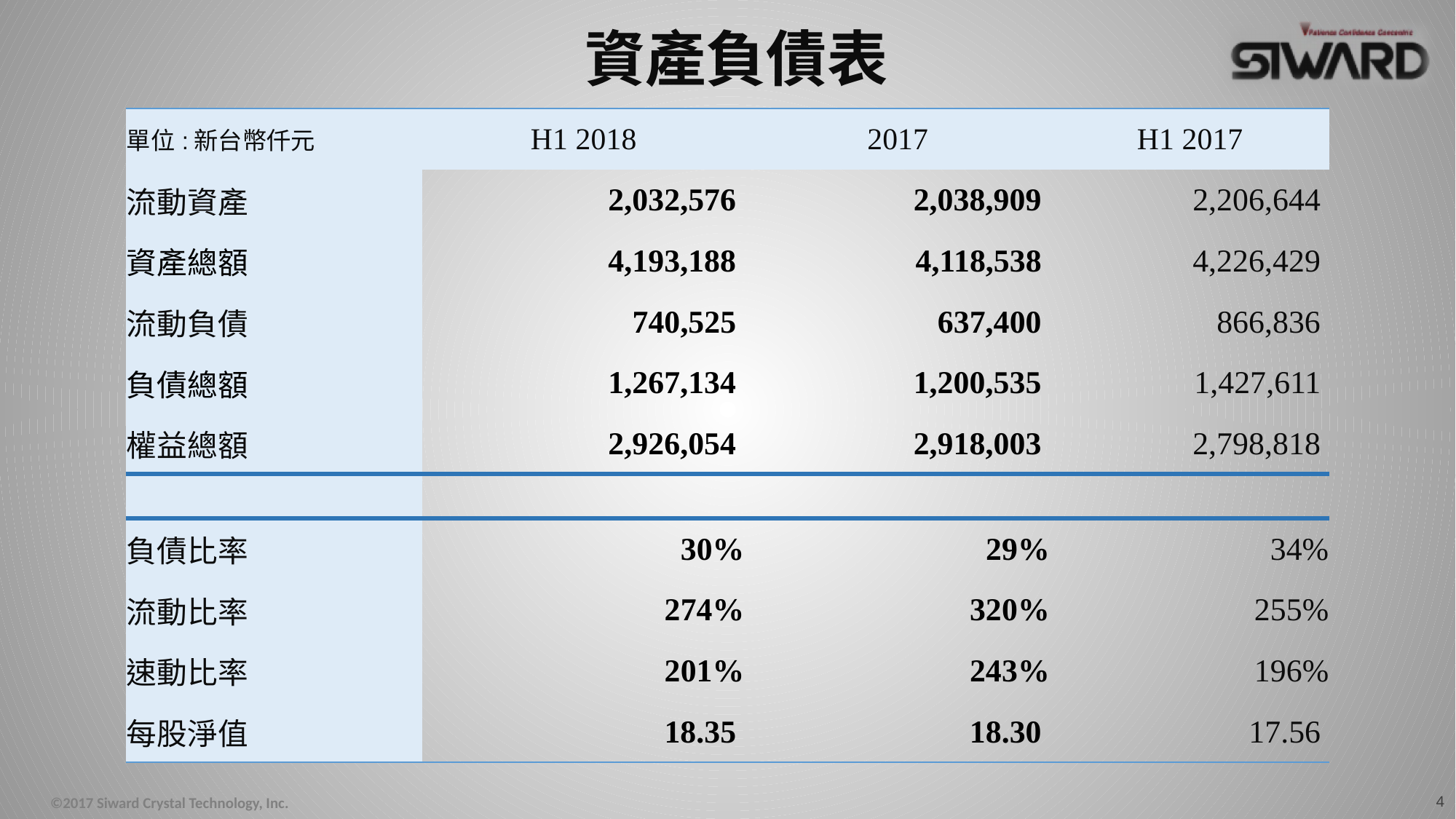

# 資產負債表
| 單位:新台幣仟元 | H1 2018 | 2017 | H1 2017 |
| --- | --- | --- | --- |
| 流動資產 | 2,032,576 | 2,038,909 | 2,206,644 |
| 資產總額 | 4,193,188 | 4,118,538 | 4,226,429 |
| 流動負債 | 740,525 | 637,400 | 866,836 |
| 負債總額 | 1,267,134 | 1,200,535 | 1,427,611 |
| 權益總額 | 2,926,054 | 2,918,003 | 2,798,818 |
|  |  |  |  |
| 負債比率 | 30% | 29% | 34% |
| 流動比率 | 274% | 320% | 255% |
| 速動比率 | 201% | 243% | 196% |
| 每股淨值 | 18.35 | 18.30 | 17.56 |
4